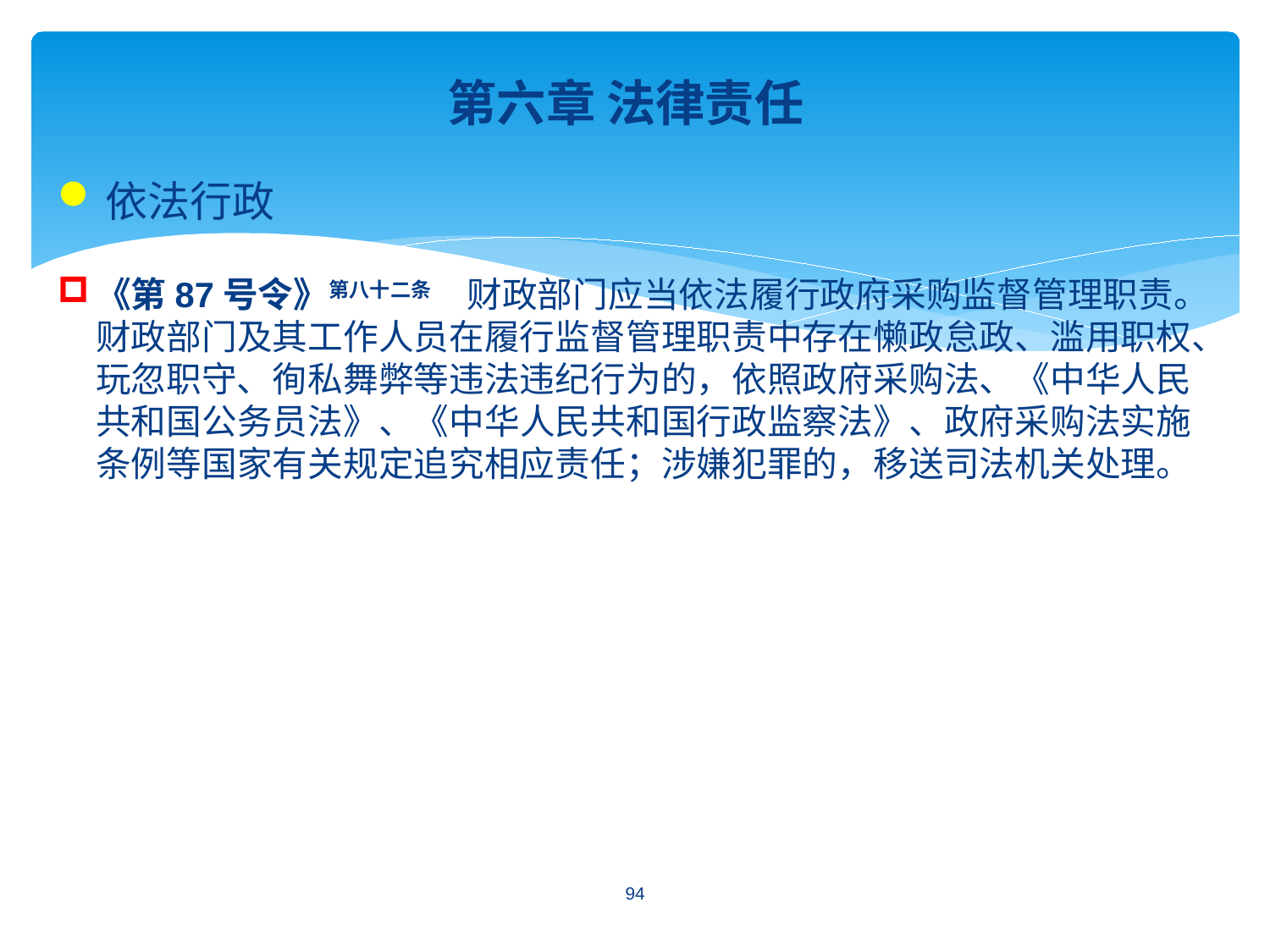

第六章 法律责任
依法行政
《第87号令》第八十二条　财政部门应当依法履行政府采购监督管理职责。财政部门及其工作人员在履行监督管理职责中存在懒政怠政、滥用职权、玩忽职守、徇私舞弊等违法违纪行为的，依照政府采购法、《中华人民共和国公务员法》、《中华人民共和国行政监察法》、政府采购法实施条例等国家有关规定追究相应责任；涉嫌犯罪的，移送司法机关处理。

94